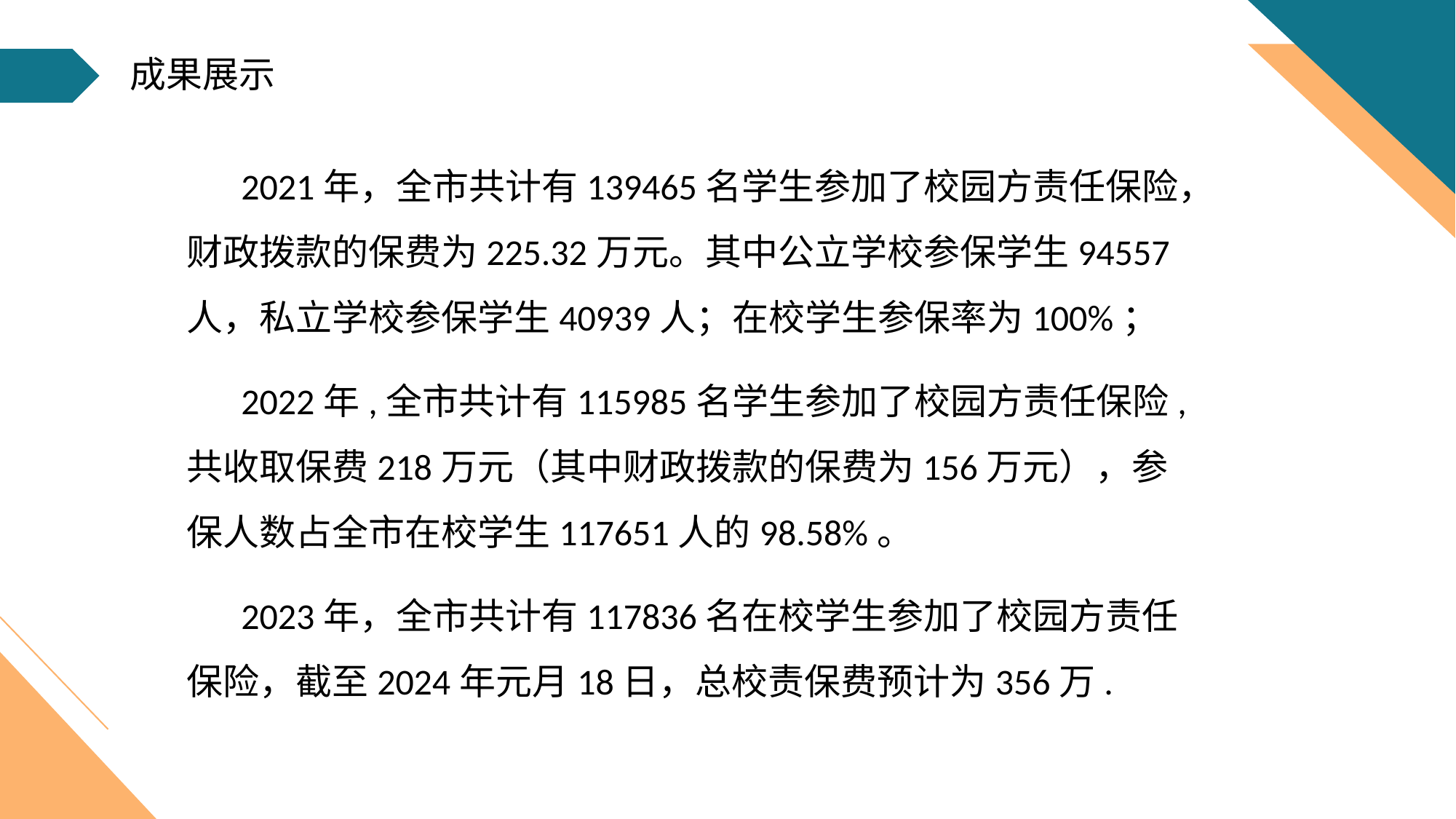

成果展示

2021年，全市共计有139465名学生参加了校园方责任保险，财政拨款的保费为225.32万元。其中公立学校参保学生94557人，私立学校参保学生40939人；在校学生参保率为100%；
2022年,全市共计有115985名学生参加了校园方责任保险,共收取保费218万元（其中财政拨款的保费为156万元），参保人数占全市在校学生117651人的98.58%。
2023年，全市共计有117836名在校学生参加了校园方责任保险，截至2024年元月18日，总校责保费预计为356万.